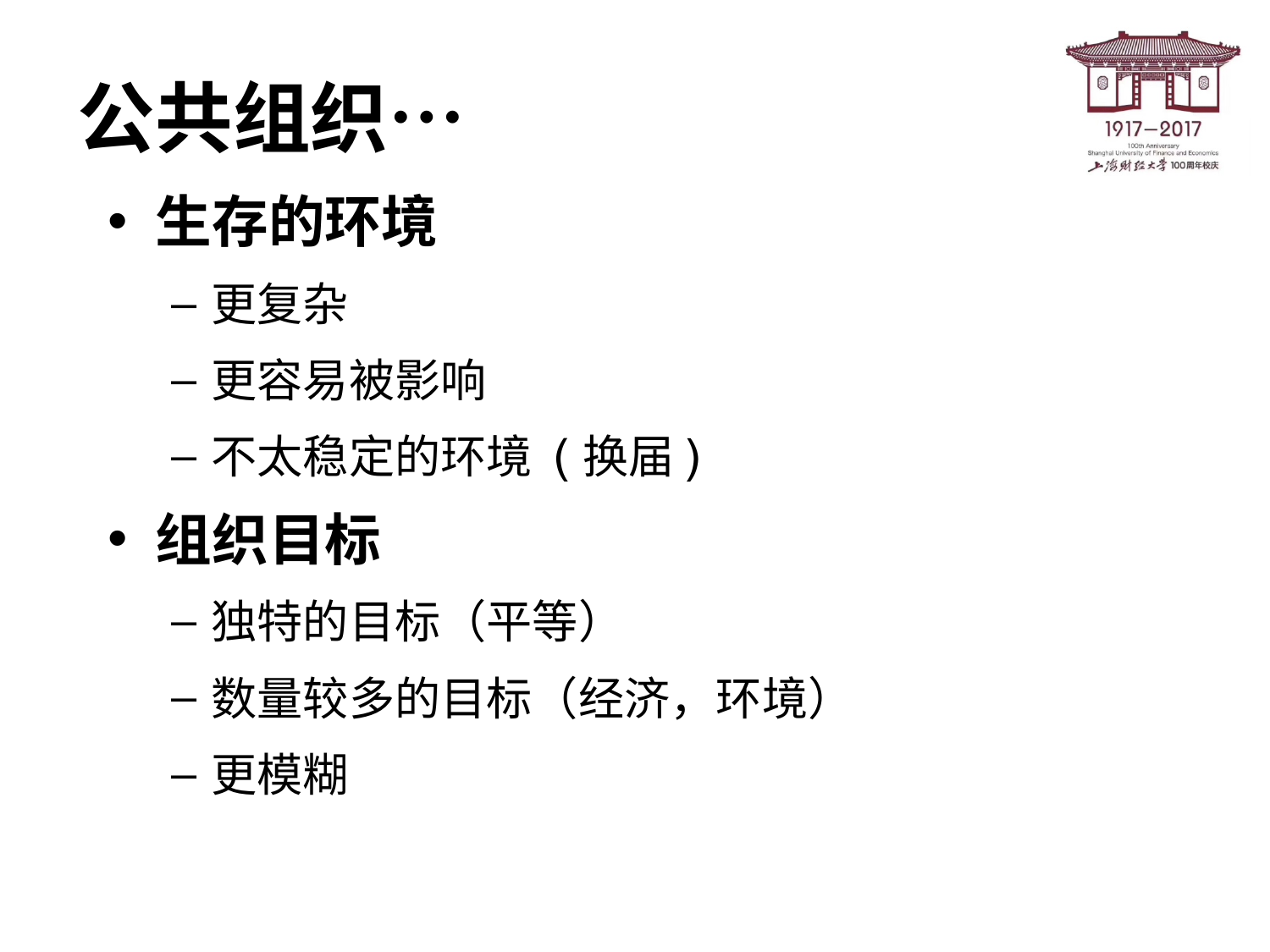

# 公共组织…
生存的环境
更复杂
更容易被影响
不太稳定的环境 (换届)
组织目标
独特的目标（平等）
数量较多的目标（经济，环境）
更模糊